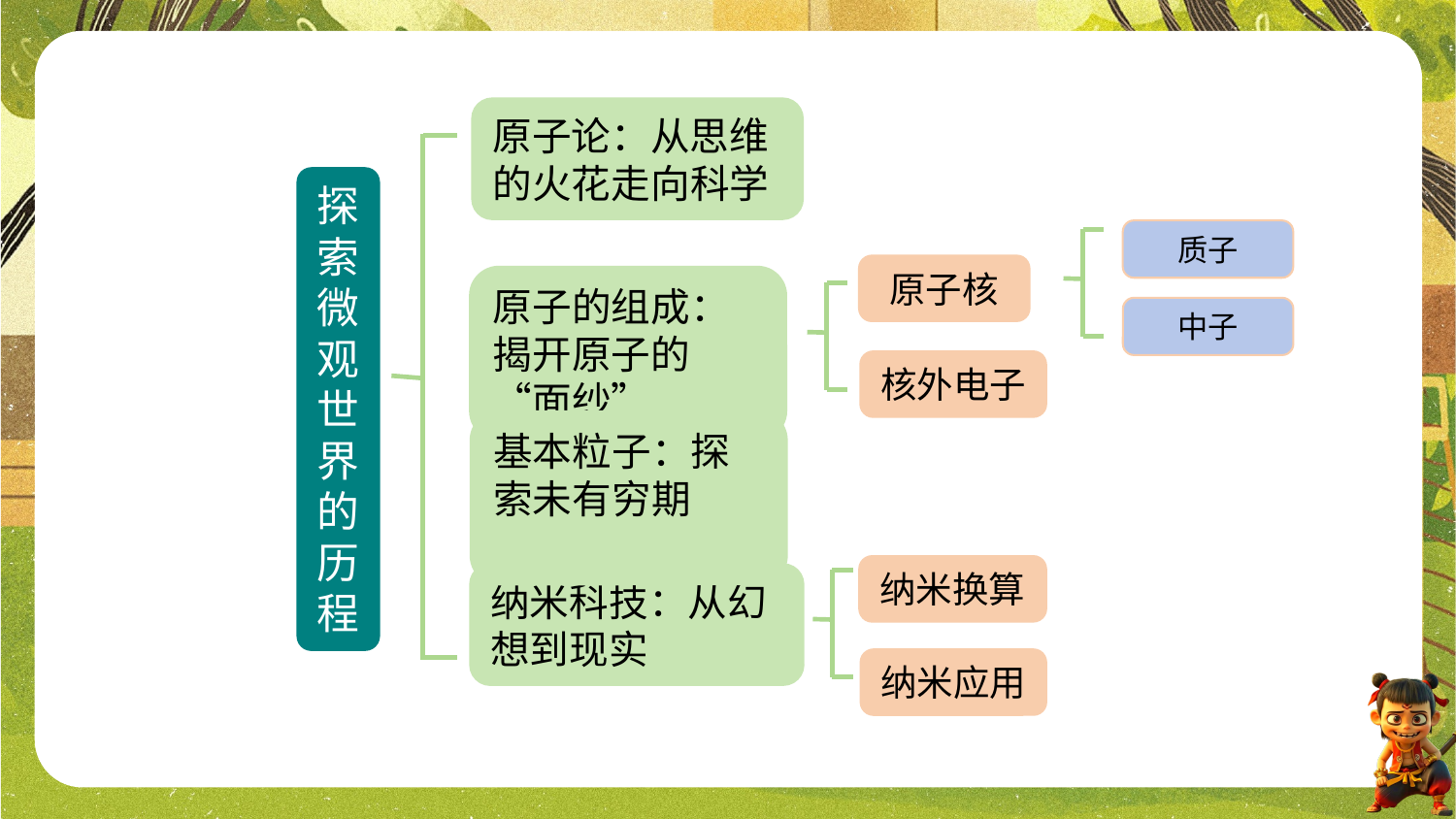

原子论：从思维的火花走向科学
探索微观世界的历程
质子
原子核
原子的组成：揭开原子的“面纱”
中子
核外电子
基本粒子：探索未有穷期
纳米换算
纳米科技：从幻想到现实
纳米应用